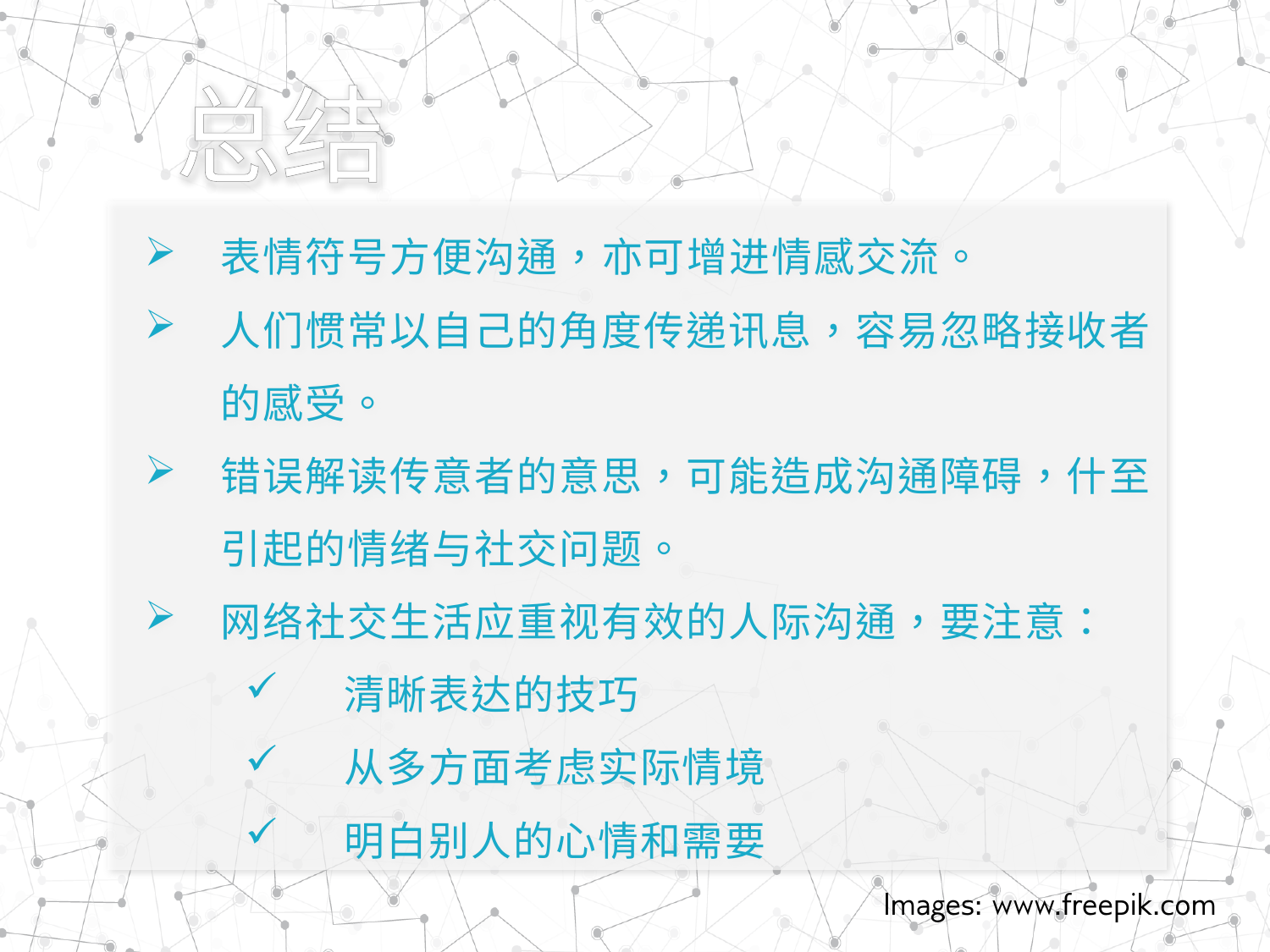

# 总结
表情符号方便沟通，亦可增进情感交流。
人们惯常以自己的角度传递讯息，容易忽略接收者的感受。
错误解读传意者的意思，可能造成沟通障碍，什至引起的情绪与社交问题。
网络社交生活应重视有效的人际沟通，要注意：
清晰表达的技巧
从多方面考虑实际情境
明白别人的心情和需要
Images: www.freepik.com